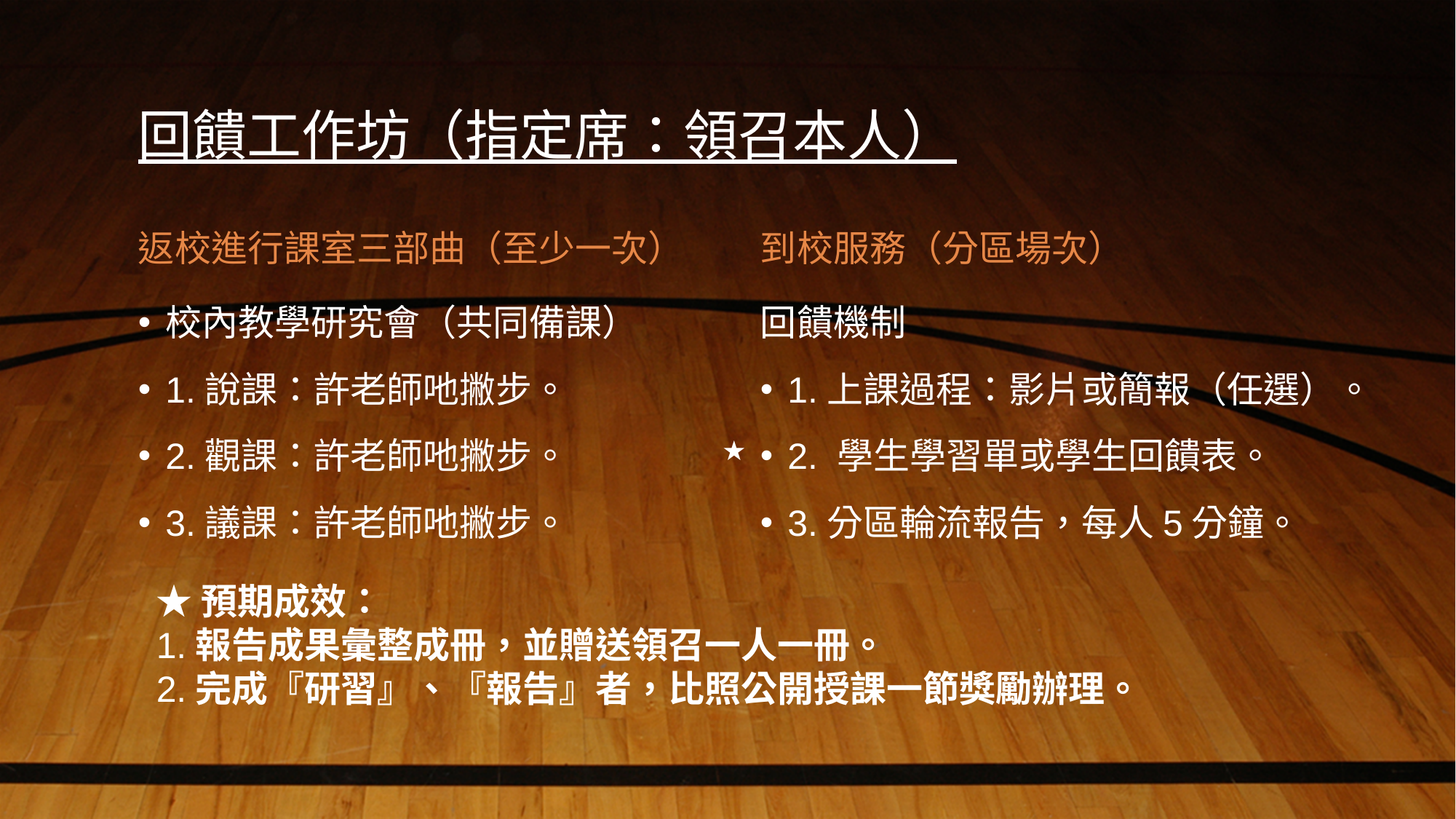

# 回饋工作坊（指定席：領召本人）
返校進行課室三部曲（至少一次）
到校服務（分區場次）
校內教學研究會（共同備課）
1.說課：許老師吔撇步。
2.觀課：許老師吔撇步。
3.議課：許老師吔撇步。
回饋機制
1.上課過程：影片或簡報（任選）。
2. 學生學習單或學生回饋表。
3.分區輪流報告，每人5分鐘。
★
★預期成效：
1.報告成果彙整成冊，並贈送領召一人一冊。
2.完成『研習』、『報告』者，比照公開授課一節獎勵辦理。